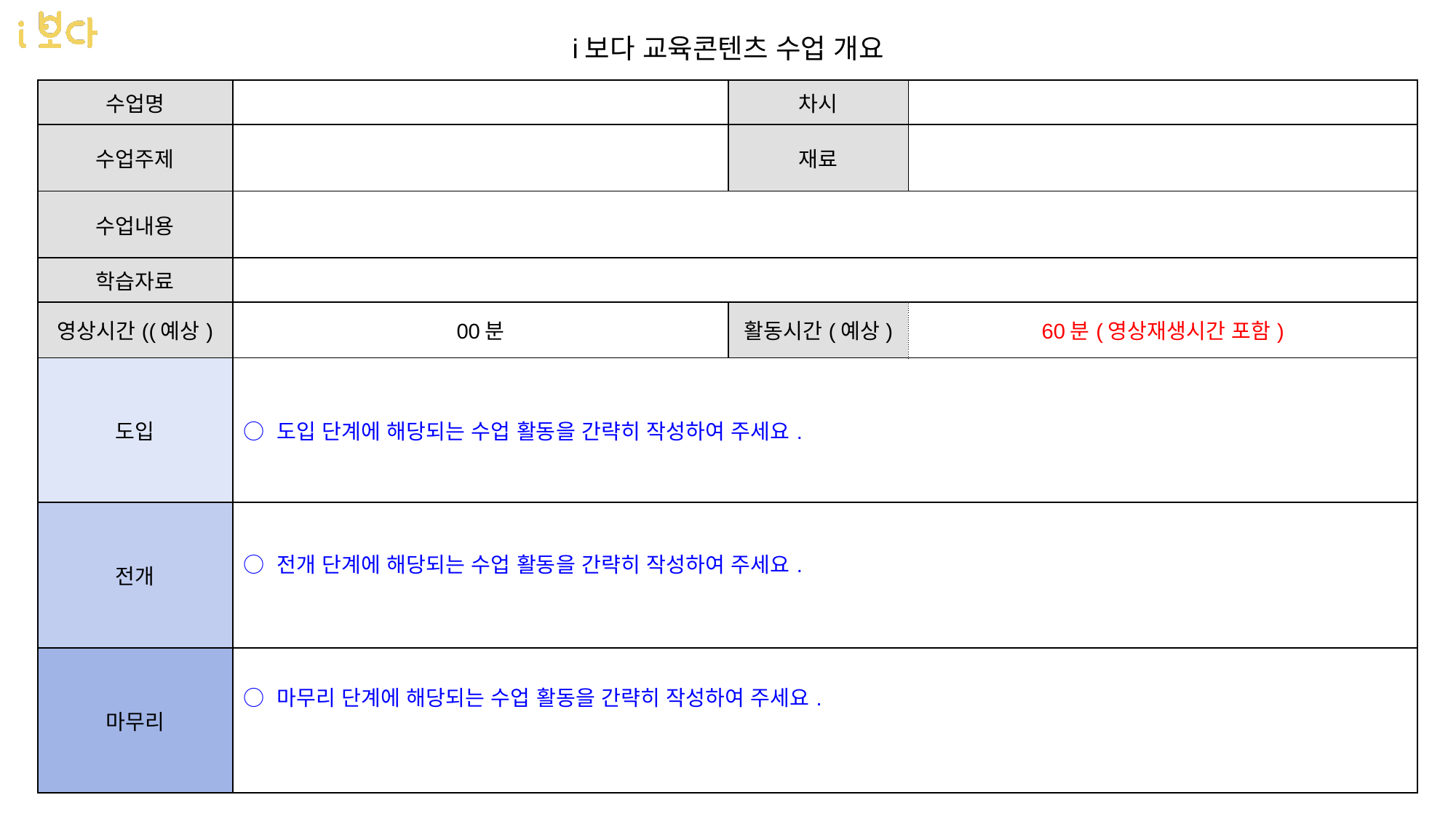

i보다 교육콘텐츠 수업 개요
| 수업명 |  | 차시 |  |
| --- | --- | --- | --- |
| 수업주제 |  | 재료 |  |
| 수업내용 |  |  |  |
| 학습자료 |  | 학습자료 | □활동지 □기타 수업자료 |
| 영상시간((예상) | 00분 | 활동시간(예상) | 60분(영상재생시간 포함) |
| 도입 | ○ 도입 단계에 해당되는 수업 활동을 간략히 작성하여 주세요. |  |  |
| 전개 | ○ 전개 단계에 해당되는 수업 활동을 간략히 작성하여 주세요. |  |  |
| 마무리 | ○ 마무리 단계에 해당되는 수업 활동을 간략히 작성하여 주세요. |  |  |